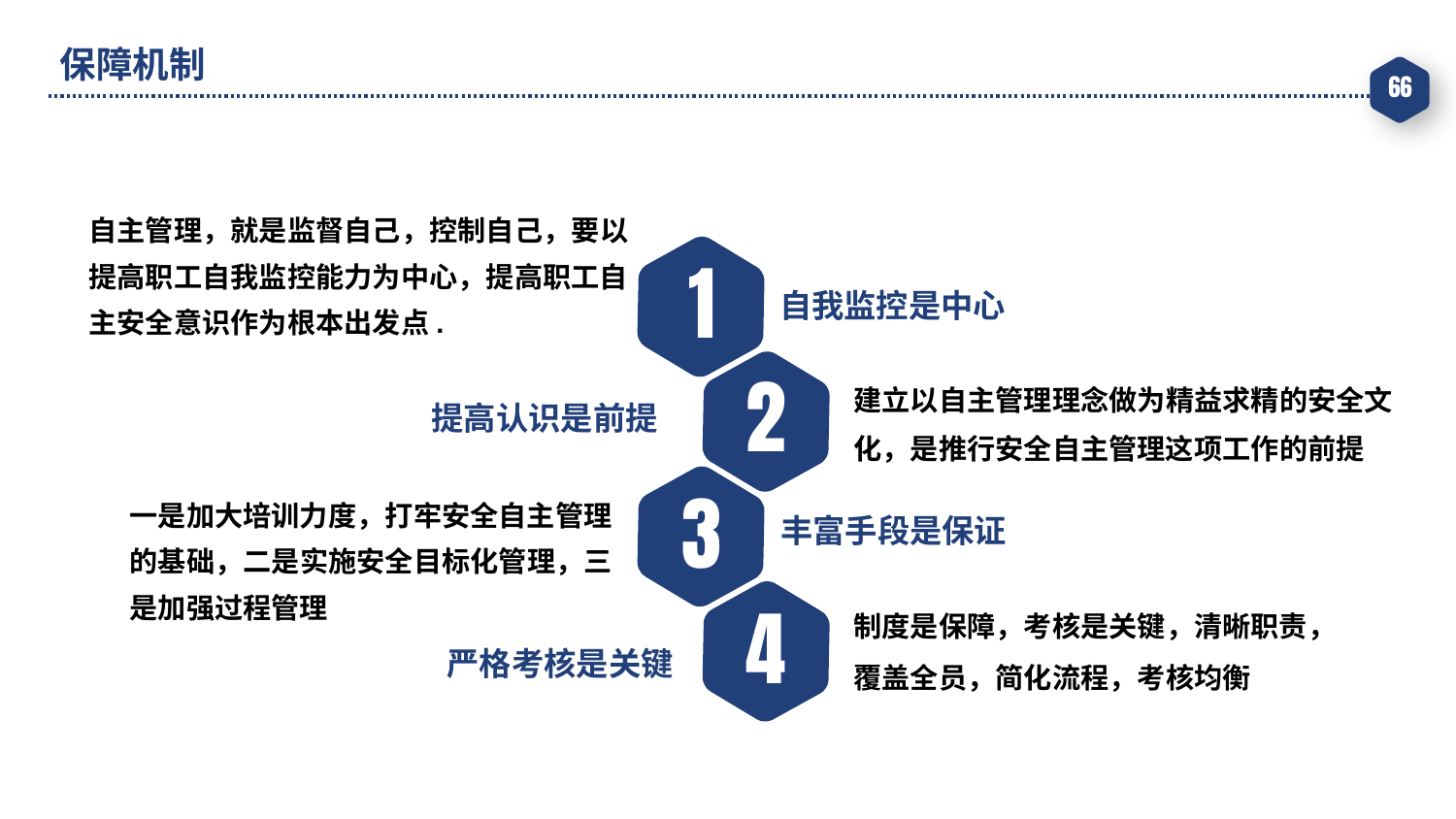

保障机制
自主管理，就是监督自己，控制自己，要以提高职工自我监控能力为中心，提高职工自主安全意识作为根本出发点.

1
自我监控是中心

2
建立以自主管理理念做为精益求精的安全文化，是推行安全自主管理这项工作的前提
提高认识是前提

3
一是加大培训力度，打牢安全自主管理的基础，二是实施安全目标化管理，三是加强过程管理
丰富手段是保证
制度是保障，考核是关键，清晰职责，覆盖全员，简化流程，考核均衡

4
严格考核是关键